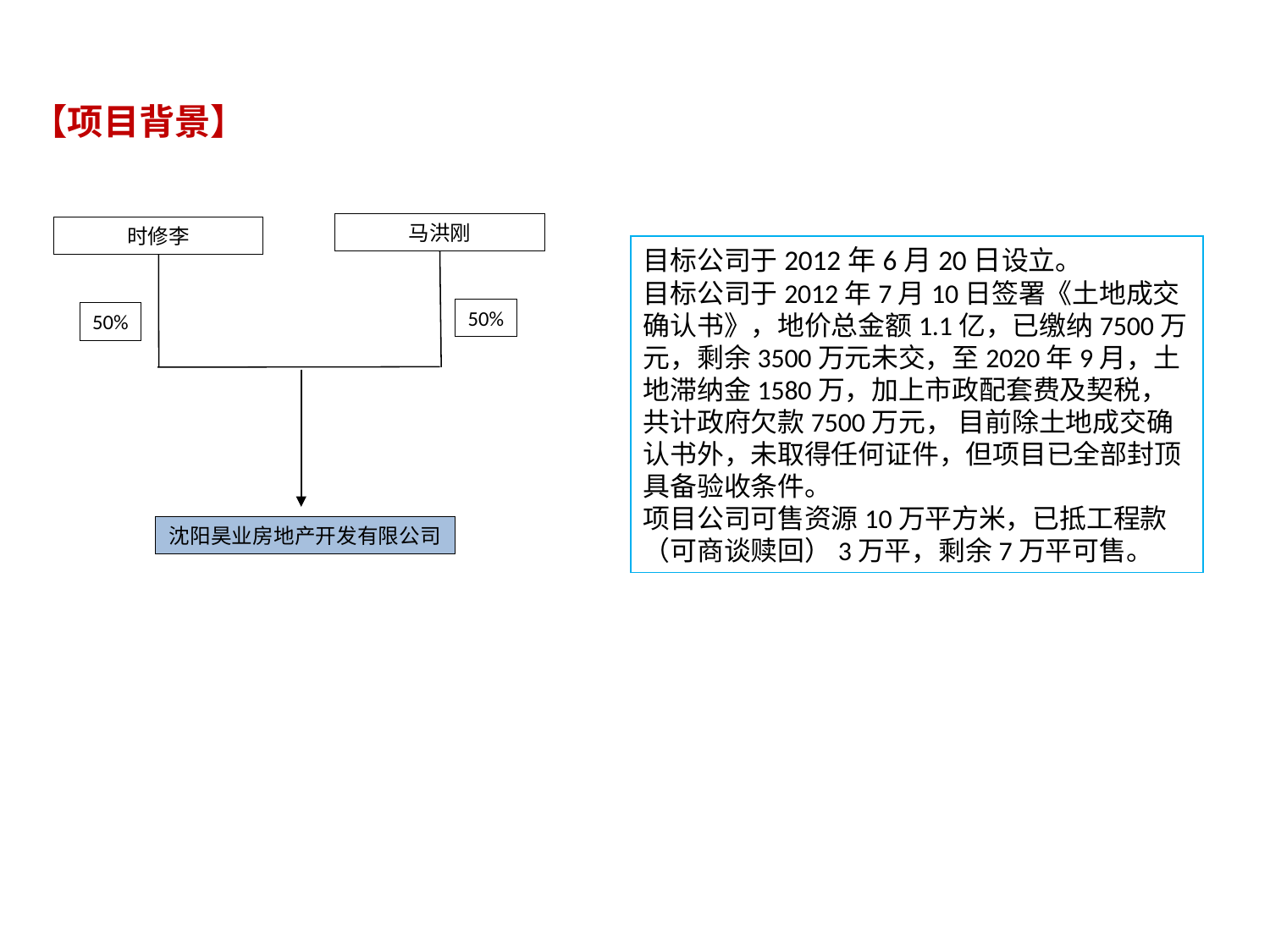

# 【项目背景】
马洪刚
时修李
50%
50%
沈阳昊业房地产开发有限公司
目标公司于2012年6月20日设立。
目标公司于2012年7月10日签署《土地成交确认书》，地价总金额1.1亿，已缴纳7500万元，剩余3500万元未交，至2020年9月，土地滞纳金1580万，加上市政配套费及契税，共计政府欠款7500万元， 目前除土地成交确认书外，未取得任何证件，但项目已全部封顶具备验收条件。
项目公司可售资源10万平方米，已抵工程款（可商谈赎回）3万平，剩余7万平可售。